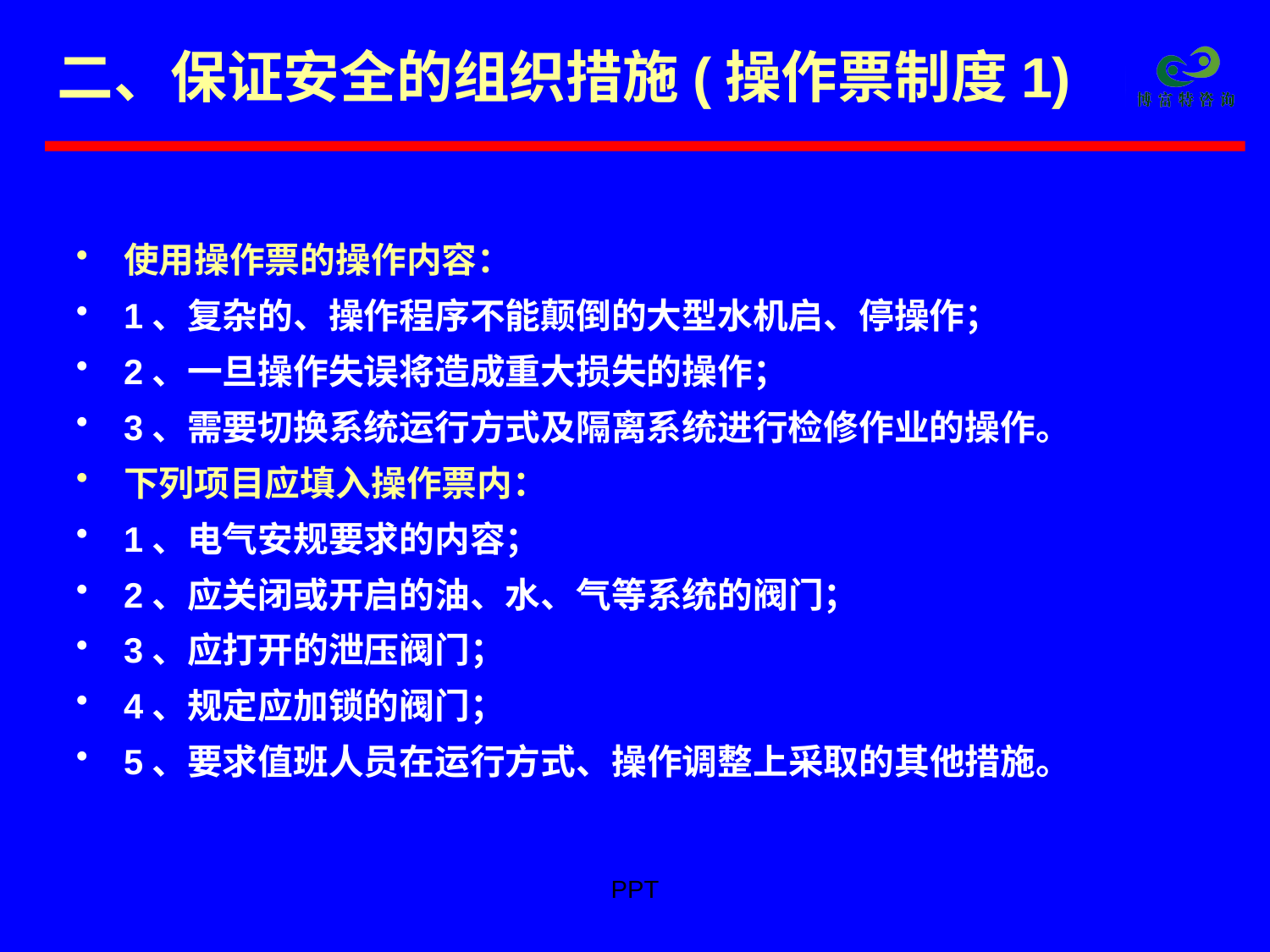

# 二、保证安全的组织措施(操作票制度1)

使用操作票的操作内容：
1、复杂的、操作程序不能颠倒的大型水机启、停操作；
2、一旦操作失误将造成重大损失的操作；
3、需要切换系统运行方式及隔离系统进行检修作业的操作。
下列项目应填入操作票内：
1、电气安规要求的内容；
2、应关闭或开启的油、水、气等系统的阀门；
3、应打开的泄压阀门；
4、规定应加锁的阀门；
5、要求值班人员在运行方式、操作调整上采取的其他措施。
PPT